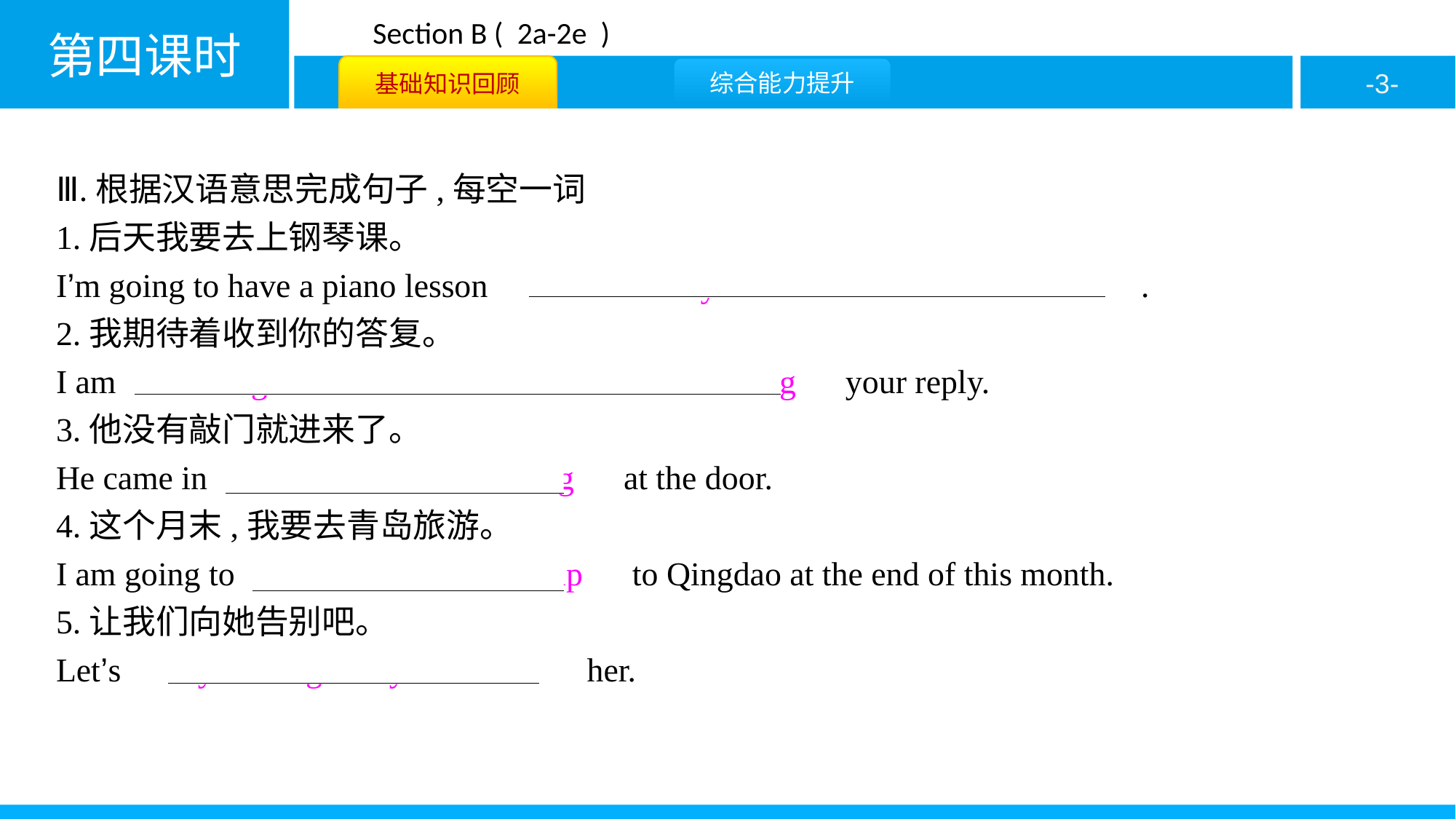

Ⅲ.根据汉语意思完成句子,每空一词
1.后天我要去上钢琴课。
I’m going to have a piano lesson　the　 　day　 　after　 　tomorrow　.
2.我期待着收到你的答复。
I am　looking　 　forward　 　to　 　receiving　your reply.
3.他没有敲门就进来了。
He came in　without　 　knocking　at the door.
4.这个月末,我要去青岛旅游。
I am going to　take　 　a　 　trip　to Qingdao at the end of this month.
5.让我们向她告别吧。
Let’s　say　 　goodbye　 　to　her.